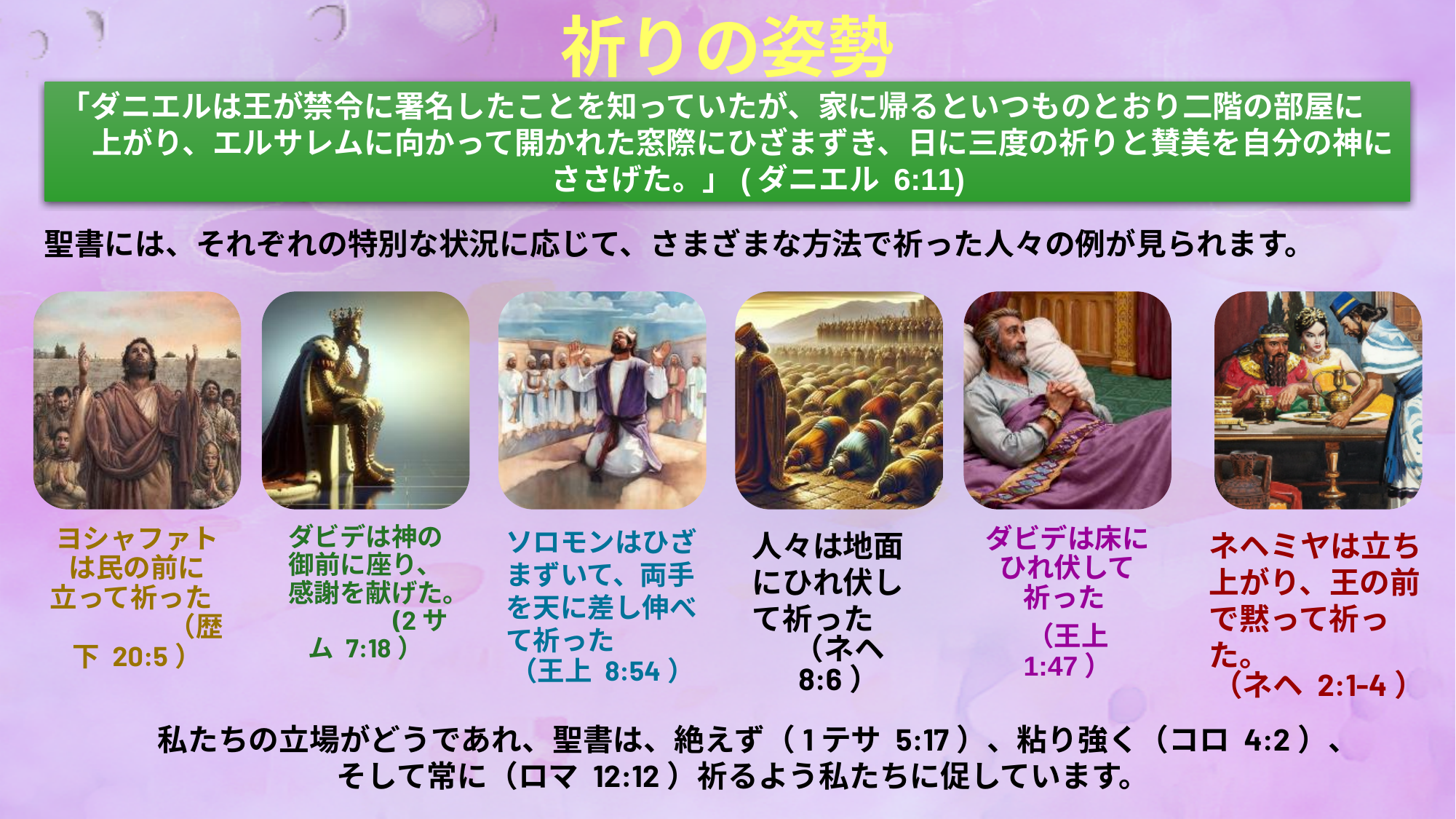

祈りの姿勢
「ダニエルは王が禁令に署名したことを知っていたが、家に帰るといつものとおり二階の部屋に　　上がり、エルサレムに向かって開かれた窓際にひざまずき、日に三度の祈りと賛美を自分の神に　　ささげた。」(ダニエル 6:11)
聖書には、それぞれの特別な状況に応じて、さまざまな方法で祈った人々の例が見られます。
ヨシャファトは民の前に立って祈った                      （歴下 20:5）

ダビデは神の御前に座り、感謝を献げた。　　　　(2サム 7:18）

ソロモンはひざまずいて、両手を天に差し伸べて祈った
（王上 8:54）

人々は地面にひれ伏して祈った
（ネヘ 8:6）

ダビデは床にひれ伏して祈った
（王上 1:47）

ネヘミヤは立ち上がり、王の前で黙って祈った。
（ネヘ 2:1-4）

私たちの立場がどうであれ、聖書は、絶えず（1テサ 5:17）、粘り強く（コロ 4:2）、そして常に（ロマ 12:12）祈るよう私たちに促しています。